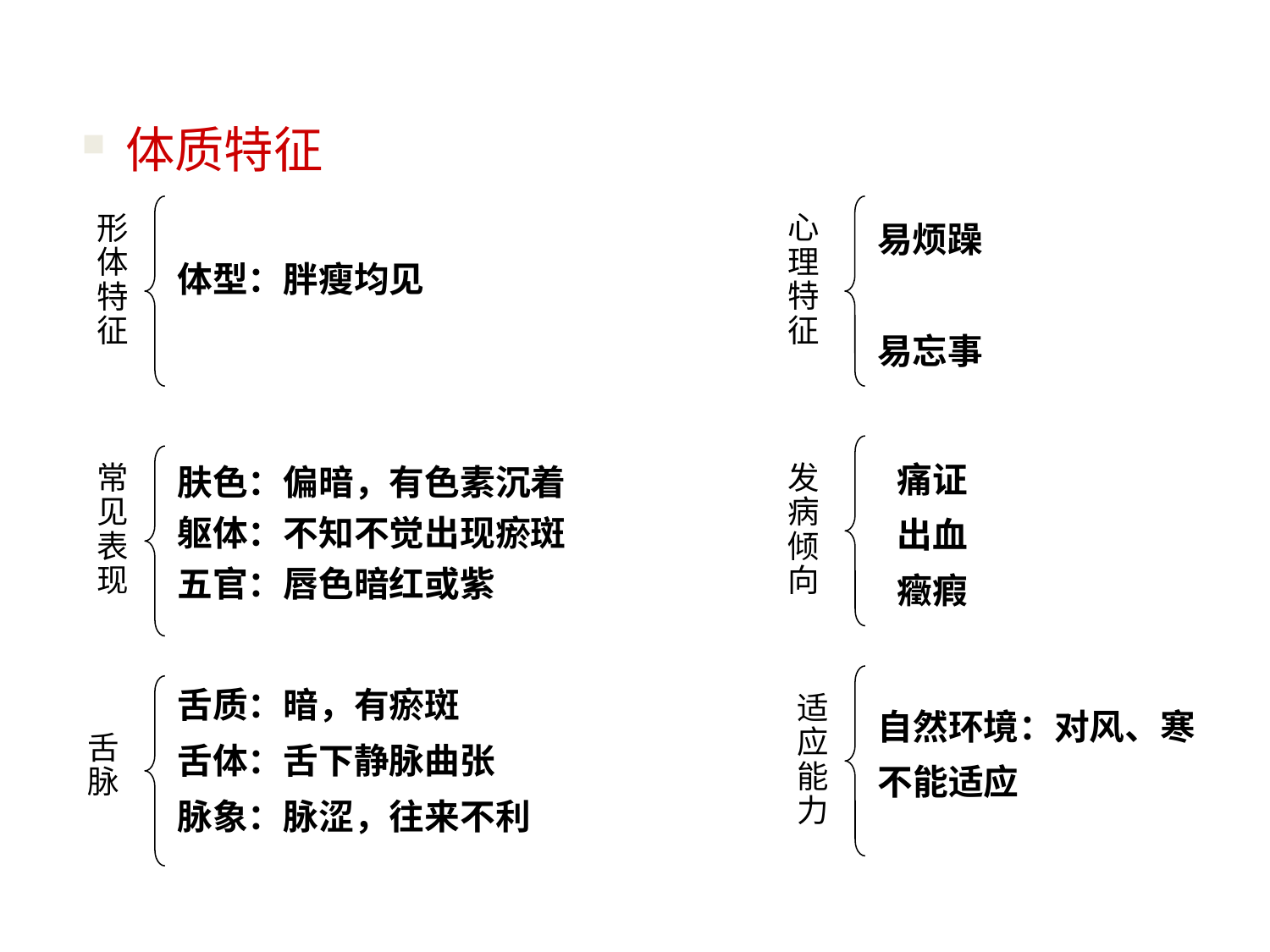

体质特征

心理特征
形体特征
易烦躁

易忘事
体型：胖瘦均见

肤色：偏暗，有色素沉着
躯体：不知不觉出现瘀斑
五官：唇色暗红或紫

发病倾向
常见表现
痛证
出血
癥瘕

舌质：暗，有瘀斑
舌体：舌下静脉曲张
脉象：脉涩，往来不利
适应能力
自然环境：对风、寒不能适应
舌脉